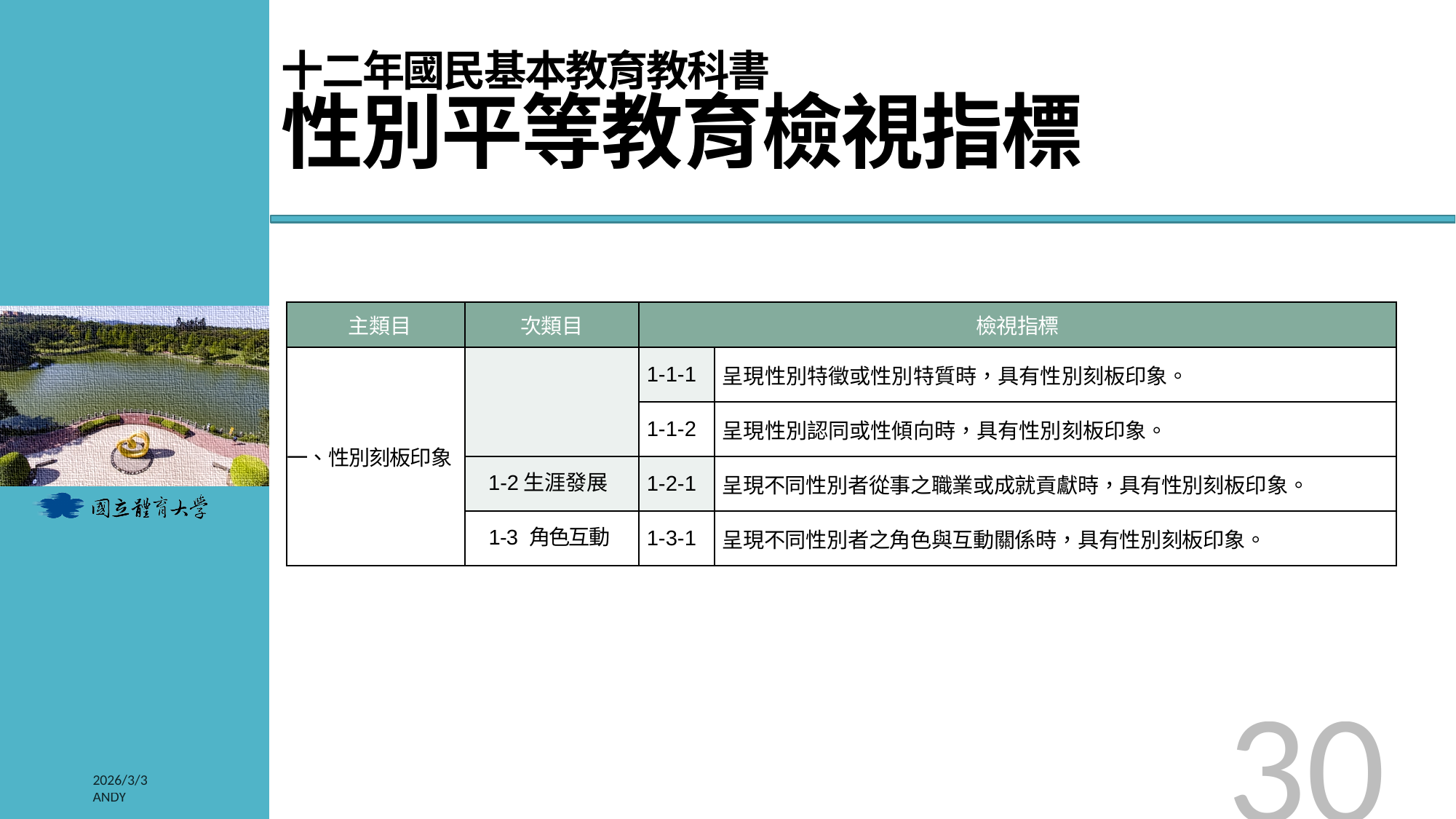

# 十二年國民基本教育教科書 性別平等教育檢視指標
| 主類目 | 次類目 | 檢視指標 |  |
| --- | --- | --- | --- |
| 一、性別刻板印象 | 1-1多元差異 | 1-1-1 | 呈現性別特徵或性別特質時，具有性別刻板印象。 |
|  |  | 1-1-2 | 呈現性別認同或性傾向時，具有性別刻板印象。 |
|  | 1-2生涯發展 | 1-2-1 | 呈現不同性別者從事之職業或成就貢獻時，具有性別刻板印象。 |
|  | 1-3 角色互動 | 1-3-1 | 呈現不同性別者之角色與互動關係時，具有性別刻板印象。 |
30
2026/3/3
Andy